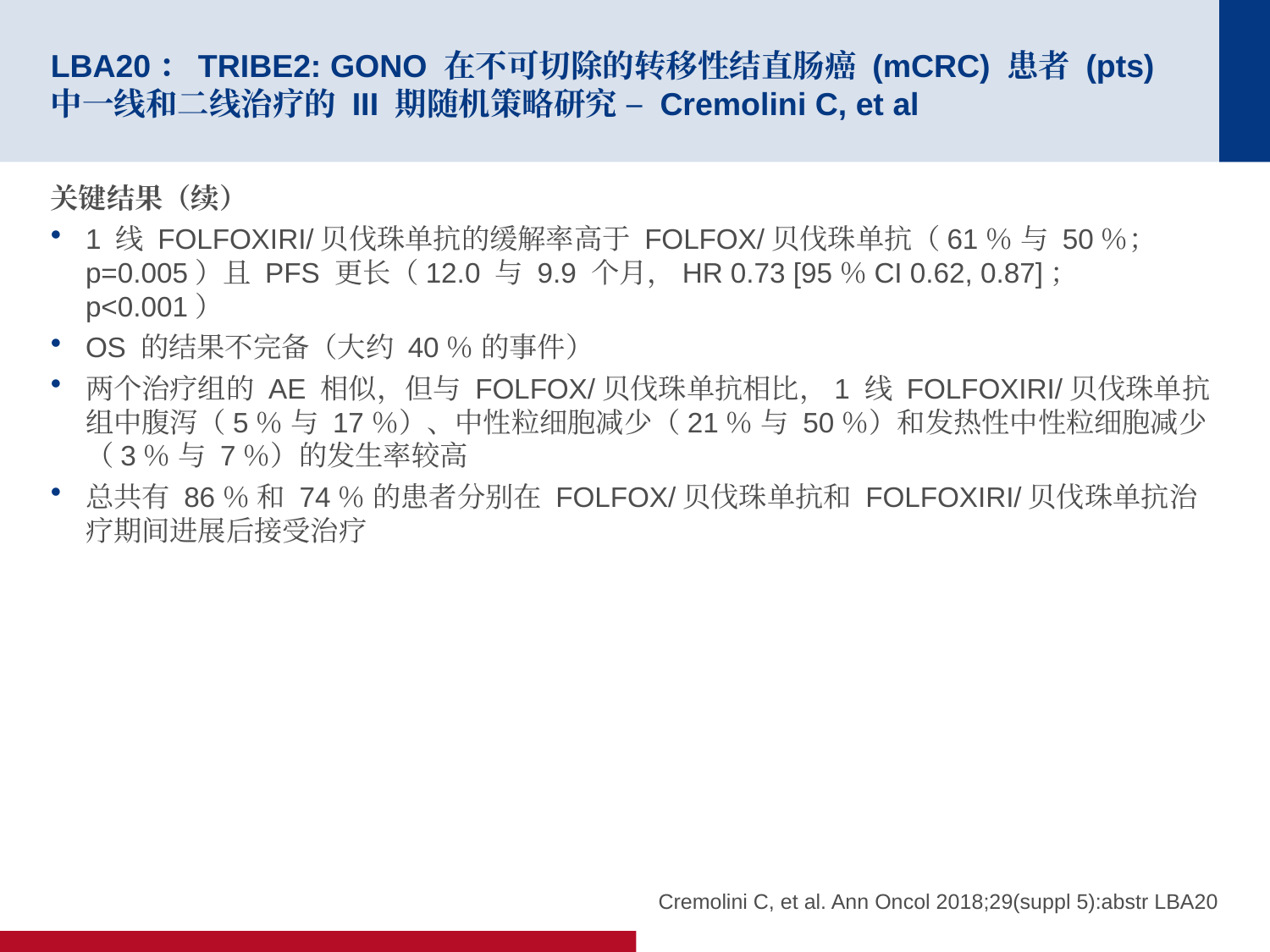

# LBA20：TRIBE2: GONO 在不可切除的转移性结直肠癌 (mCRC) 患者 (pts) 中一线和二线治疗的 III 期随机策略研究 – Cremolini C, et al
关键结果（续）
1 线 FOLFOXIRI/贝伐珠单抗的缓解率高于 FOLFOX/贝伐珠单抗（61％ 与 50％；p=0.005）且 PFS 更长（12.0 与 9.9 个月，HR 0.73 [95％CI 0.62, 0.87]；p<0.001）
OS 的结果不完备（大约 40％ 的事件）
两个治疗组的 AE 相似，但与 FOLFOX/贝伐珠单抗相比，1 线 FOLFOXIRI/贝伐珠单抗组中腹泻（5％ 与 17％）、中性粒细胞减少（21％ 与 50％）和发热性中性粒细胞减少（3％ 与 7％）的发生率较高
总共有 86％ 和 74％ 的患者分别在 FOLFOX/贝伐珠单抗和 FOLFOXIRI/贝伐珠单抗治疗期间进展后接受治疗
Cremolini C, et al. Ann Oncol 2018;29(suppl 5):abstr LBA20